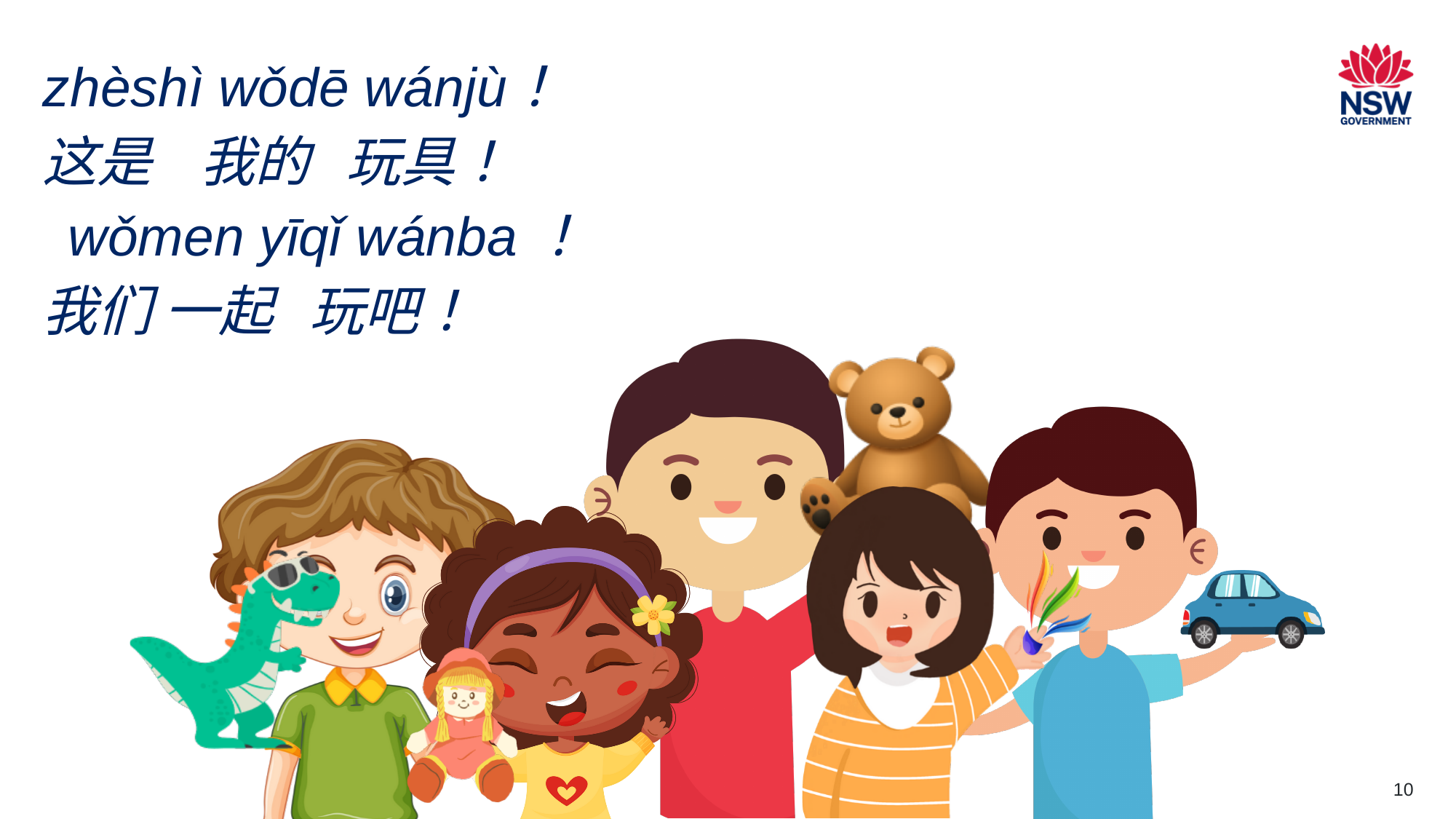

# zhèshì wǒdē wánjù！ 这是    我的   玩具！ wǒmen yīqǐ wánba！ 我们 一起   玩吧！

10